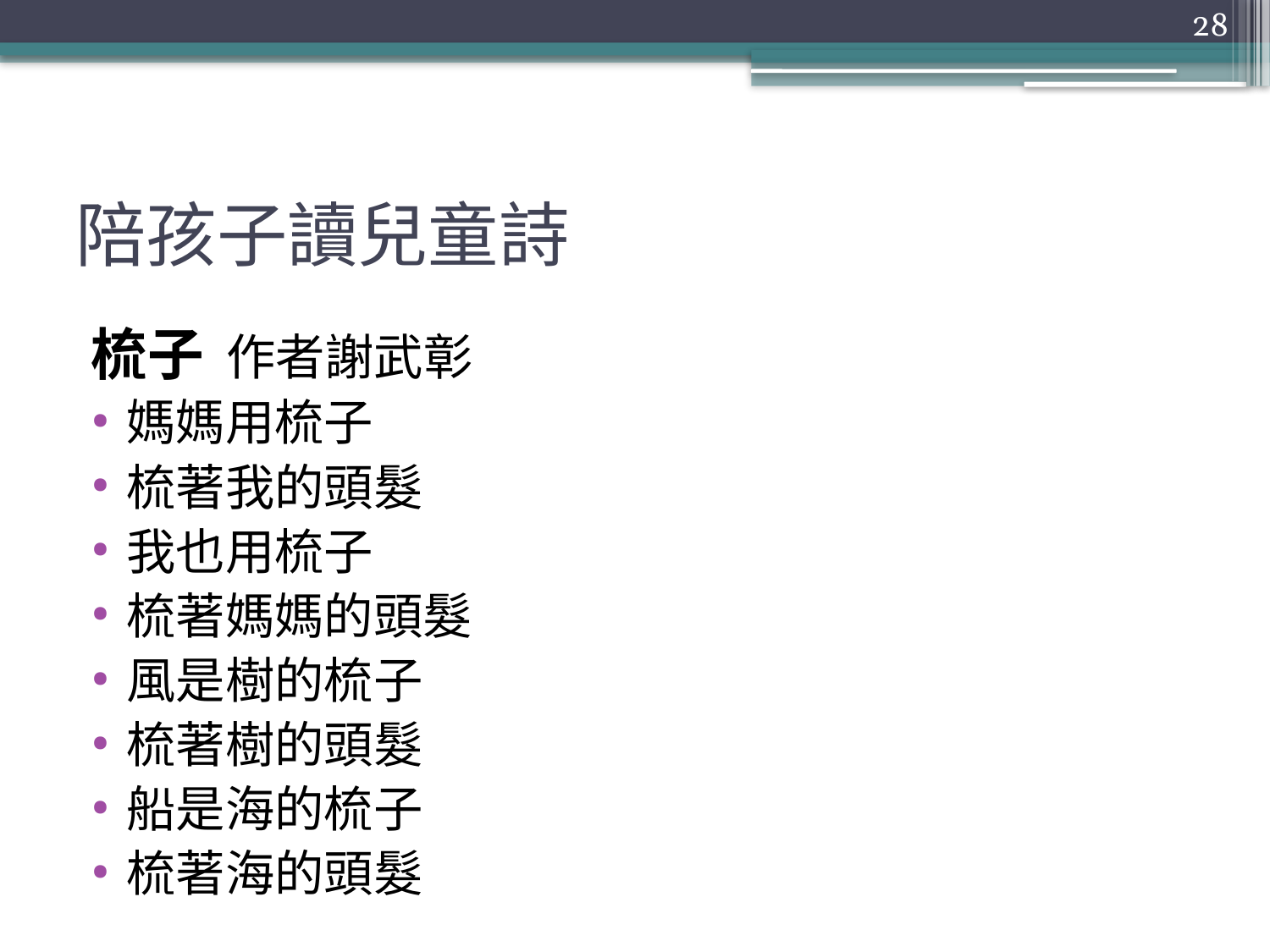

28

# 陪孩子讀兒童詩
梳子  作者謝武彰
媽媽用梳子
梳著我的頭髮
我也用梳子
梳著媽媽的頭髮
風是樹的梳子
梳著樹的頭髮
船是海的梳子
梳著海的頭髮